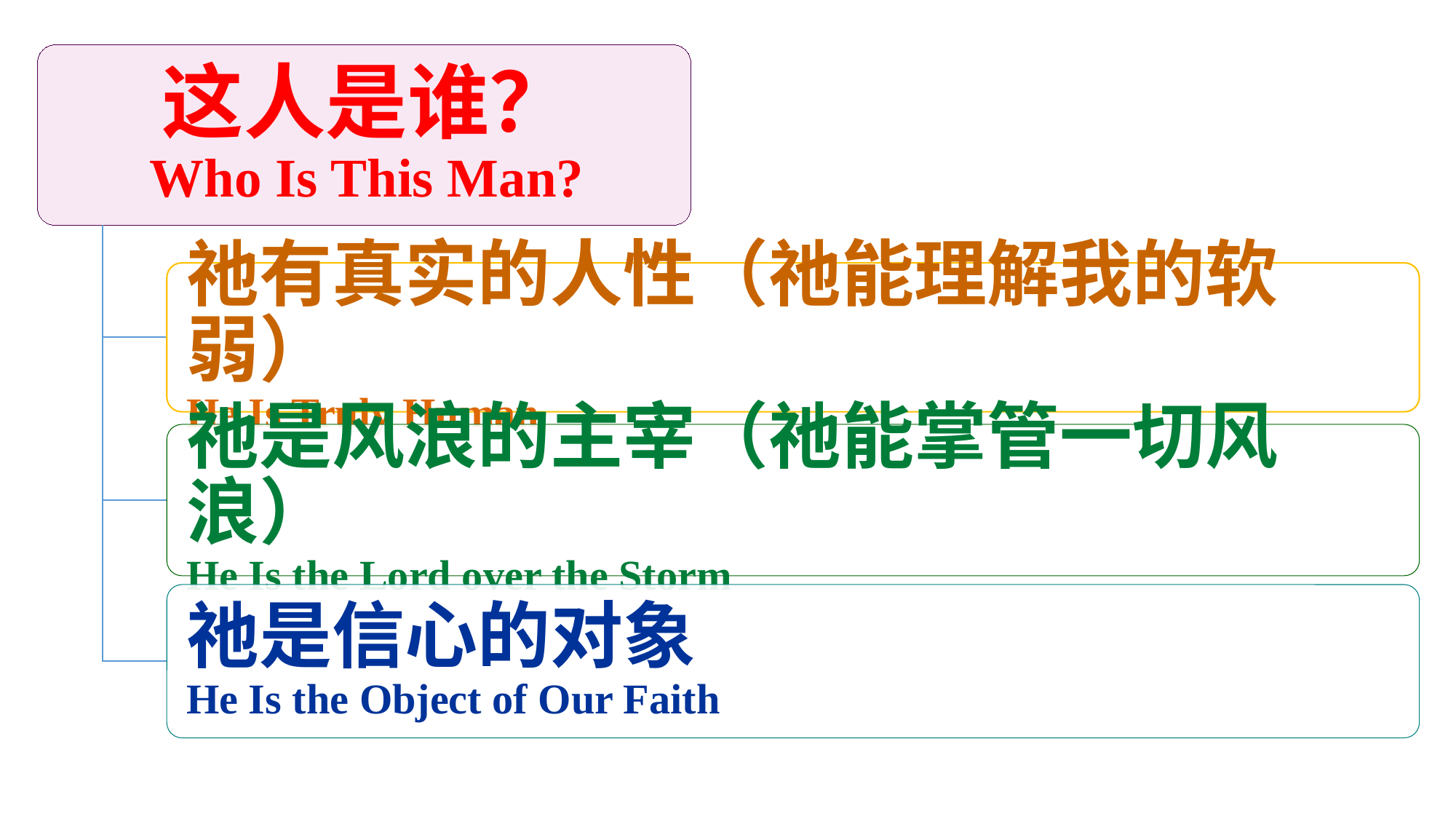

这人是谁？
Who Is This Man?
祂有真实的人性（祂能理解我的软弱）
He Is Truly Human
祂是风浪的主宰（祂能掌管一切风浪）
He Is the Lord over the Storm
祂是信心的对象
He Is the Object of Our Faith